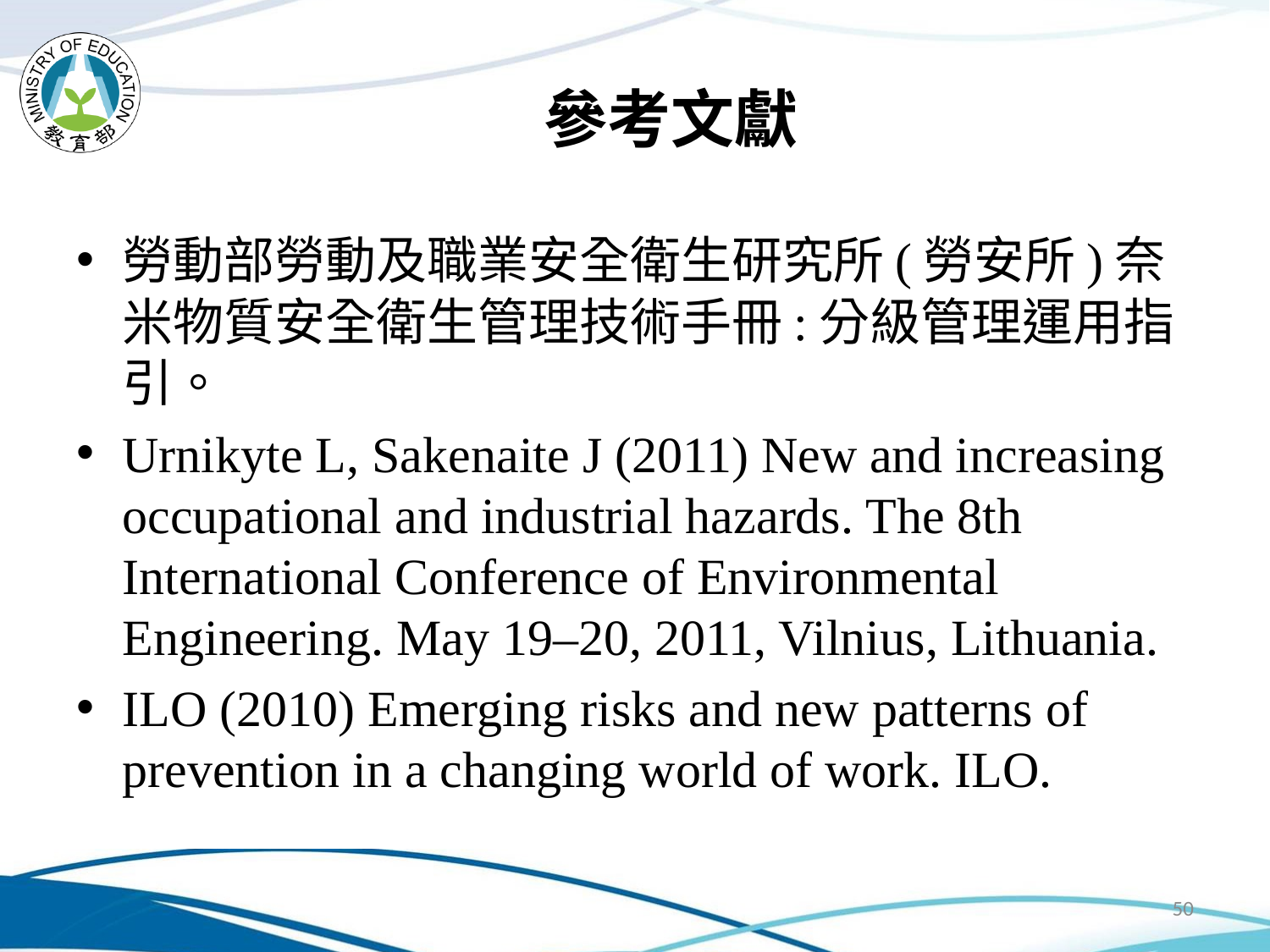

# 參考文獻
勞動部勞動及職業安全衛生研究所(勞安所)奈米物質安全衛生管理技術手冊:分級管理運用指引。
Urnikyte L, Sakenaite J (2011) New and increasing occupational and industrial hazards. The 8th International Conference of Environmental Engineering. May 19–20, 2011, Vilnius, Lithuania.
ILO (2010) Emerging risks and new patterns of prevention in a changing world of work. ILO.
50